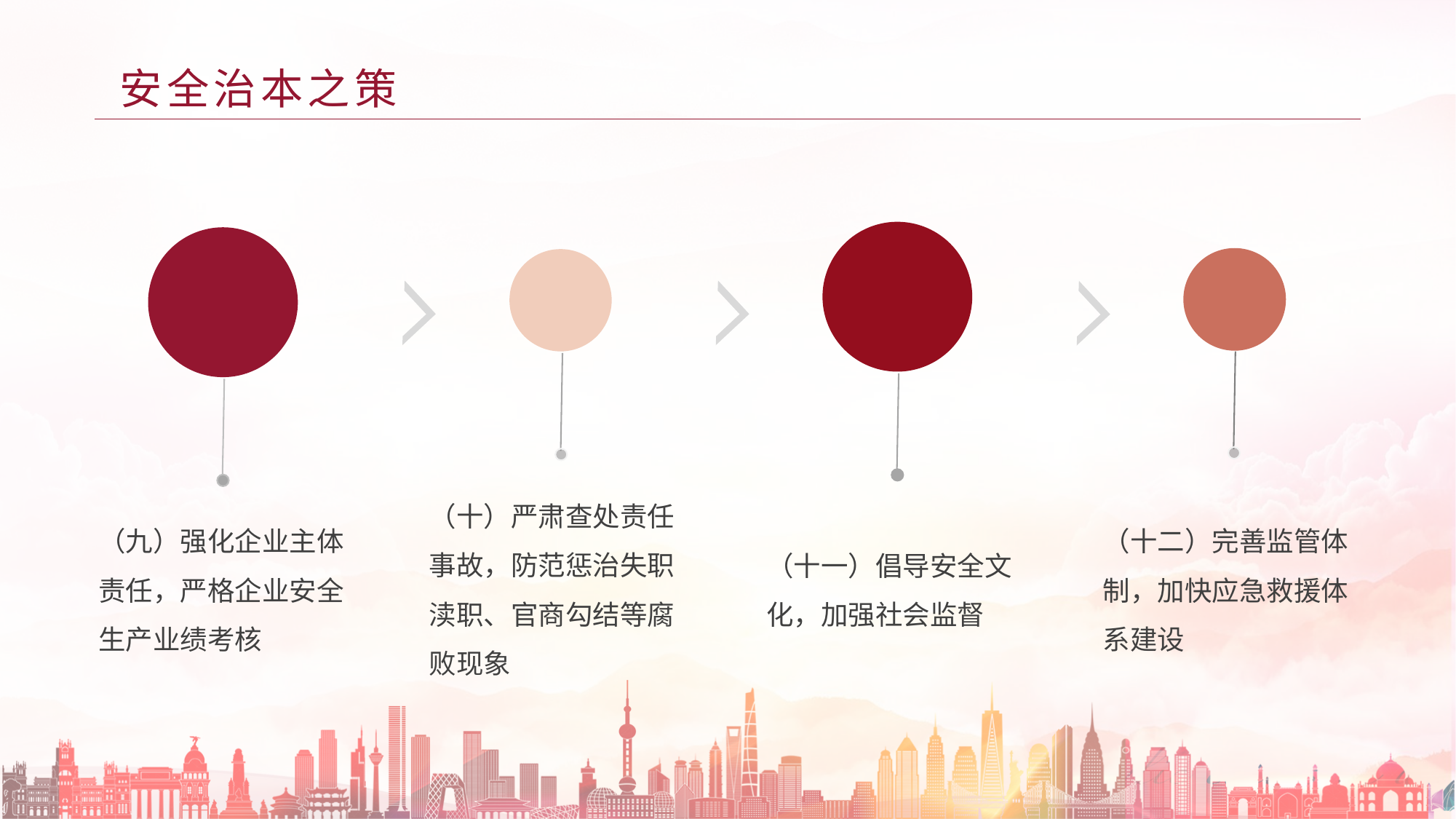

安全治本之策

（十）严肃查处责任事故，防范惩治失职渎职、官商勾结等腐败现象
（九）强化企业主体责任，严格企业安全生产业绩考核
（十二）完善监管体制，加快应急救援体系建设
（十一）倡导安全文化，加强社会监督